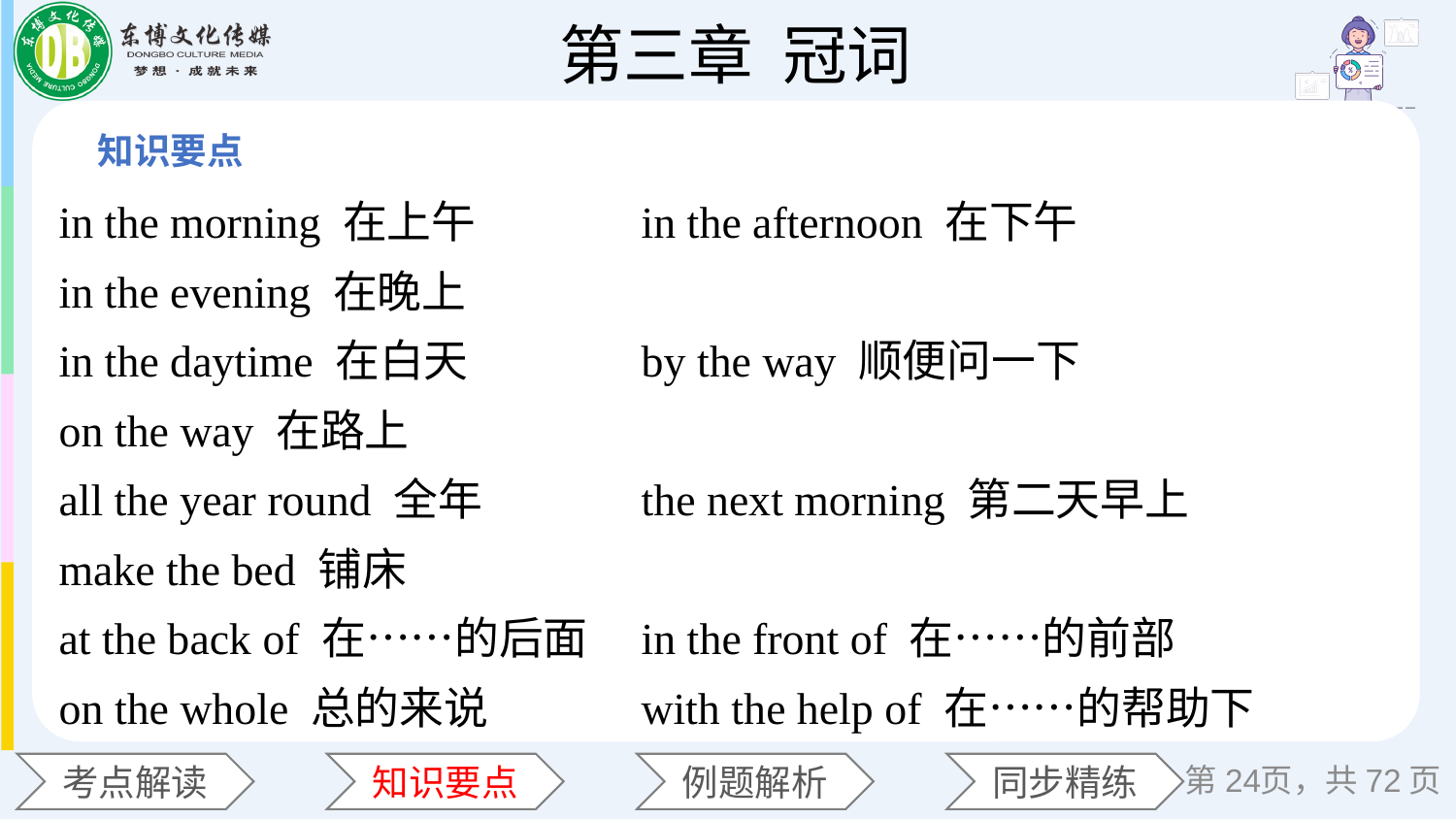

in the morning 在上午		in the afternoon 在下午
in the evening 在晚上
in the daytime 在白天 		by the way 顺便问一下
on the way 在路上
all the year round 全年 		the next morning 第二天早上
make the bed 铺床
at the back of 在……的后面    	in the front of 在……的前部
on the whole 总的来说		with the help of 在……的帮助下

第24页，共72页